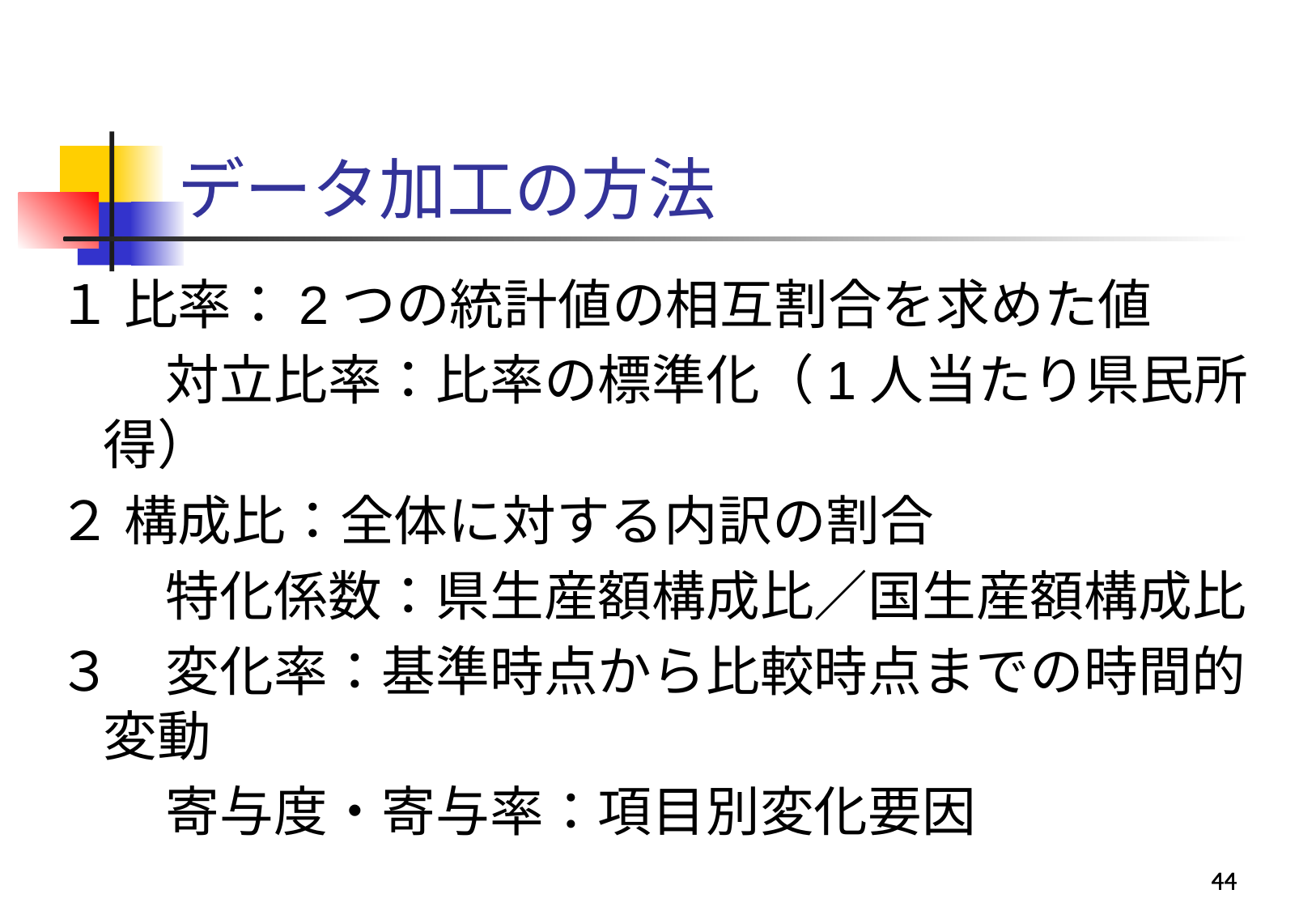

# データ加工の方法
１ 比率：2つの統計値の相互割合を求めた値
　　対立比率：比率の標準化（1人当たり県民所得）
２ 構成比：全体に対する内訳の割合
　　特化係数：県生産額構成比／国生産額構成比
３　変化率：基準時点から比較時点までの時間的変動
　　寄与度・寄与率：項目別変化要因

44